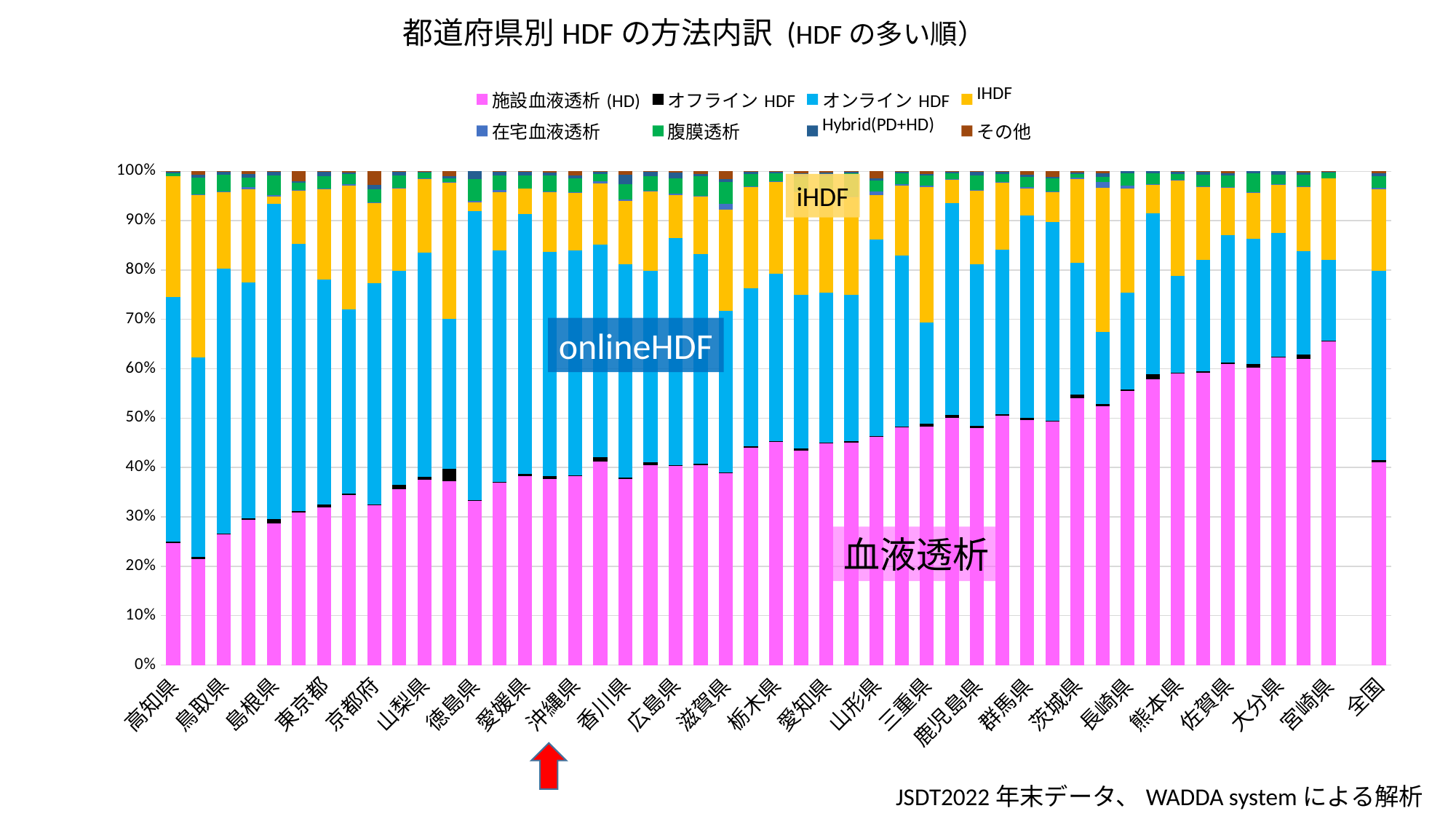

都道府県別HDFの方法内訳 (HDFの多い順）

### Chart

| Category | 施設血液透析(HD) | オフラインHDF | オンラインHDF | IHDF | 在宅血液透析 | 腹膜透析 | Hybrid(PD+HD) | その他 |
|---|---|---|---|---|---|---|---|---|
| 高知県 | 631.0 | 5.0 | 1263.0 | 623.0 | 0.0 | 16.0 | 9.0 | 2.0 |
| 青森県 | 729.0 | 15.0 | 1369.0 | 1114.0 | 3.0 | 115.0 | 20.0 | 26.0 |
| 鳥取県 | 393.0 | 3.0 | 799.0 | 231.0 | 2.0 | 50.0 | 9.0 | 2.0 |
| 埼玉県 | 5775.0 | 69.0 | 9354.0 | 3710.0 | 80.0 | 396.0 | 124.0 | 122.0 |
| 島根県 | 494.0 | 15.0 | 1096.0 | 27.0 | 4.0 | 68.0 | 14.0 | 1.0 |
| 静岡県 | 3435.0 | 22.0 | 6018.0 | 1183.0 | 28.0 | 157.0 | 34.0 | 227.0 |
| 東京都 | 10063.0 | 180.0 | 14385.0 | 5736.0 | 86.0 | 784.0 | 267.0 | 34.0 |
| 大阪府 | 7917.0 | 98.0 | 8598.0 | 5772.0 | 55.0 | 467.0 | 87.0 | 56.0 |
| 京都府 | 1996.0 | 10.0 | 2765.0 | 1002.0 | 13.0 | 159.0 | 58.0 | 170.0 |
| 神奈川県 | 7630.0 | 166.0 | 9272.0 | 3583.0 | 25.0 | 531.0 | 142.0 | 37.0 |
| 山梨県 | 919.0 | 16.0 | 1112.0 | 364.0 | 3.0 | 29.0 | 6.0 | 2.0 |
| 福島県 | 1848.0 | 127.0 | 1509.0 | 1381.0 | 1.0 | 38.0 | 22.0 | 48.0 |
| 徳島県 | 892.0 | 2.0 | 1571.0 | 46.0 | 6.0 | 119.0 | 44.0 | 0.0 |
| 奈良県 | 1291.0 | 2.0 | 1640.0 | 414.0 | 12.0 | 103.0 | 29.0 | 3.0 |
| 愛媛県 | 1479.0 | 16.0 | 2029.0 | 201.0 | 0.0 | 101.0 | 31.0 | 2.0 |
| 北海道 | 5621.0 | 89.0 | 6768.0 | 1816.0 | 11.0 | 485.0 | 88.0 | 45.0 |
| 沖縄県 | 1826.0 | 4.0 | 2163.0 | 553.0 | 8.0 | 132.0 | 31.0 | 39.0 |
| 兵庫県 | 5751.0 | 134.0 | 6013.0 | 1739.0 | 55.0 | 217.0 | 50.0 | 24.0 |
| 香川県 | 1003.0 | 8.0 | 1152.0 | 341.0 | 6.0 | 83.0 | 50.0 | 20.0 |
| 山口県 | 1430.0 | 21.0 | 1372.0 | 575.0 | 1.0 | 102.0 | 33.0 | 3.0 |
| 広島県 | 3091.0 | 5.0 | 3513.0 | 671.0 | 20.0 | 237.0 | 85.0 | 24.0 |
| 岡山県 | 2202.0 | 14.0 | 2302.0 | 638.0 | 8.0 | 213.0 | 22.0 | 34.0 |
| 滋賀県 | 1255.0 | 3.0 | 1060.0 | 659.0 | 42.0 | 140.0 | 22.0 | 49.0 |
| 千葉県 | 6944.0 | 50.0 | 5072.0 | 3233.0 | 26.0 | 379.0 | 94.0 | 5.0 |
| 栃木県 | 2797.0 | 16.0 | 2099.0 | 1149.0 | 13.0 | 96.0 | 27.0 | 2.0 |
| 福井県 | 731.0 | 9.0 | 524.0 | 349.0 | 4.0 | 49.0 | 12.0 | 7.0 |
| 愛知県 | 8274.0 | 11.0 | 5578.0 | 3782.0 | 35.0 | 504.0 | 145.0 | 35.0 |
| 福岡県 | 6742.0 | 39.0 | 4451.0 | 2968.0 | 19.0 | 697.0 | 56.0 | 7.0 |
| 山形県 | 1250.0 | 1.0 | 1070.0 | 245.0 | 17.0 | 61.0 | 11.0 | 40.0 |
| 岐阜県 | 2460.0 | 3.0 | 1759.0 | 721.0 | 18.0 | 111.0 | 21.0 | 1.0 |
| 三重県 | 2179.0 | 25.0 | 921.0 | 1240.0 | 12.0 | 91.0 | 17.0 | 24.0 |
| 長野県 | 2616.0 | 32.0 | 2241.0 | 246.0 | 9.0 | 61.0 | 14.0 | 9.0 |
| 鹿児島県 | 2498.0 | 21.0 | 1702.0 | 778.0 | 2.0 | 152.0 | 43.0 | 2.0 |
| 石川県 | 1311.0 | 6.0 | 867.0 | 350.0 | 4.0 | 43.0 | 13.0 | 1.0 |
| 群馬県 | 2957.0 | 33.0 | 2446.0 | 324.0 | 14.0 | 130.0 | 21.0 | 44.0 |
| 宮城県 | 2980.0 | 6.0 | 2425.0 | 363.0 | 6.0 | 161.0 | 21.0 | 68.0 |
| 茨城県 | 4606.0 | 56.0 | 2285.0 | 1445.0 | 18.0 | 71.0 | 20.0 | 21.0 |
| 和歌山県 | 1542.0 | 12.0 | 429.0 | 857.0 | 35.0 | 31.0 | 19.0 | 13.0 |
| 長崎県 | 2240.0 | 13.0 | 786.0 | 853.0 | 25.0 | 97.0 | 18.0 | 0.0 |
| 秋田県 | 1157.0 | 20.0 | 653.0 | 116.0 | 2.0 | 44.0 | 7.0 | 0.0 |
| 熊本県 | 3641.0 | 2.0 | 1206.0 | 1187.0 | 5.0 | 74.0 | 30.0 | 3.0 |
| 新潟県 | 3057.0 | 8.0 | 1170.0 | 759.0 | 3.0 | 128.0 | 27.0 | 6.0 |
| 佐賀県 | 1619.0 | 7.0 | 684.0 | 254.0 | 5.0 | 61.0 | 12.0 | 11.0 |
| 富山県 | 1534.0 | 19.0 | 644.0 | 240.0 | 3.0 | 98.0 | 9.0 | 0.0 |
| 大分県 | 2416.0 | 7.0 | 971.0 | 380.0 | 5.0 | 72.0 | 29.0 | 0.0 |
| 岩手県 | 2006.0 | 31.0 | 677.0 | 424.0 | 1.0 | 75.0 | 14.0 | 8.0 |
| 宮崎県 | 2318.0 | 3.0 | 580.0 | 585.0 | 0.0 | 43.0 | 6.0 | 1.0 |
|  | None | None | None | None | None | None | None | None |
| 全国 | 137546.0 | 1454.0 | 128364.0 | 55227.0 | 750.0 | 8071.0 | 1963.0 | 1278.0 |
iHDF
onlineHDF
血液透析

JSDT2022年末データ、WADDA systemによる解析